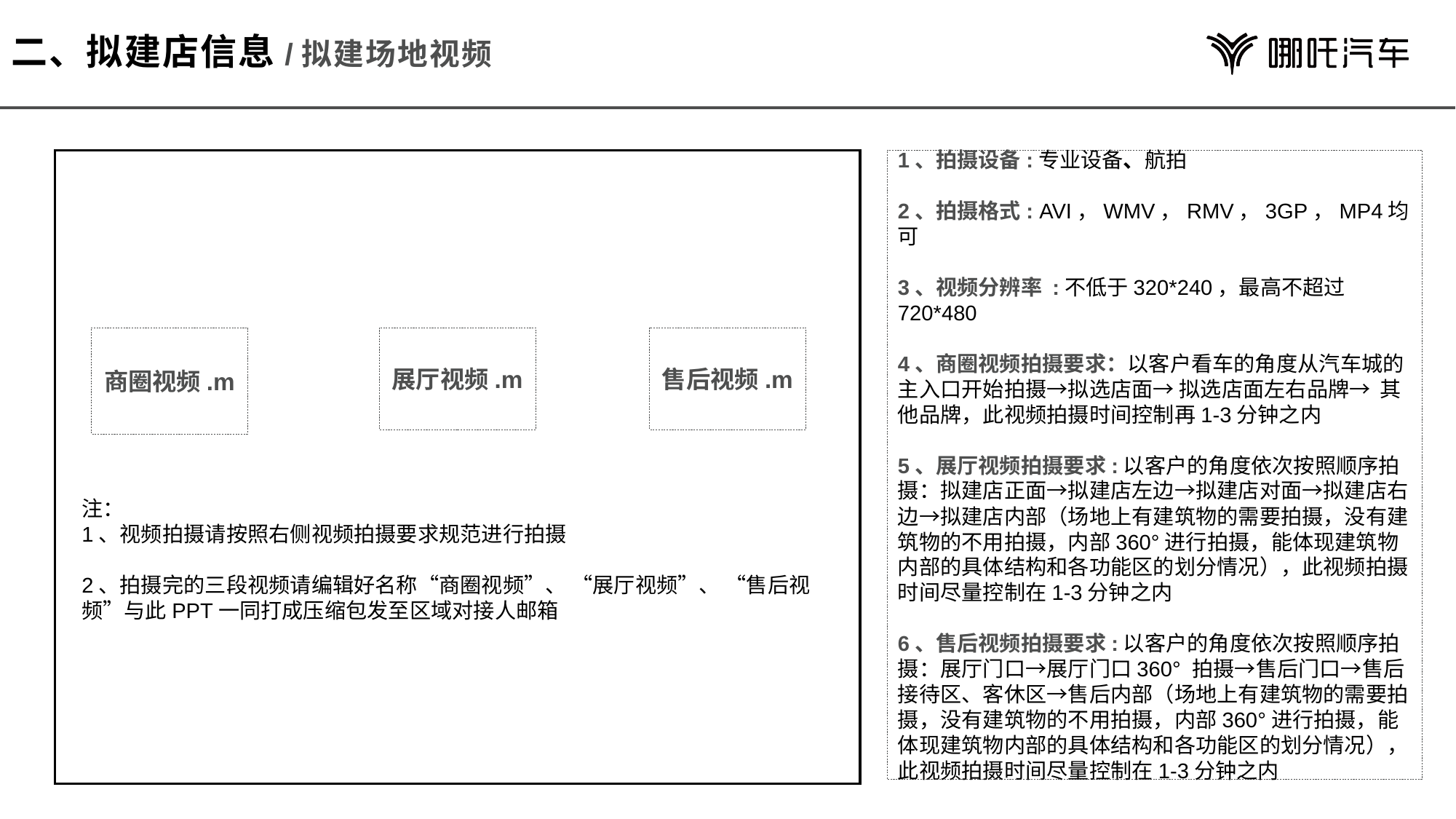

# 二、拟建店信息/拟建场地视频

商圈视频.m
1、拍摄设备:专业设备、航拍

2、拍摄格式: AVI，WMV，RMV，3GP，MP4均可

3、视频分辨率 :不低于320*240，最高不超过720*480

4、商圈视频拍摄要求：以客户看车的角度从汽车城的主入口开始拍摄→拟选店面→ 拟选店面左右品牌→  其他品牌，此视频拍摄时间控制再1-3分钟之内

5、展厅视频拍摄要求:以客户的角度依次按照顺序拍摄：拟建店正面→拟建店左边→拟建店对面→拟建店右边→拟建店内部（场地上有建筑物的需要拍摄，没有建筑物的不用拍摄，内部360°进行拍摄，能体现建筑物内部的具体结构和各功能区的划分情况），此视频拍摄时间尽量控制在1-3分钟之内

6、售后视频拍摄要求:以客户的角度依次按照顺序拍摄：展厅门口→展厅门口360° 拍摄→售后门口→售后接待区、客休区→售后内部（场地上有建筑物的需要拍摄，没有建筑物的不用拍摄，内部360°进行拍摄，能体现建筑物内部的具体结构和各功能区的划分情况），此视频拍摄时间尽量控制在1-3分钟之内
售后视频.m
展厅视频.m
注：
1、视频拍摄请按照右侧视频拍摄要求规范进行拍摄

2、拍摄完的三段视频请编辑好名称“商圈视频”、 “展厅视频”、 “售后视频”与此PPT一同打成压缩包发至区域对接人邮箱